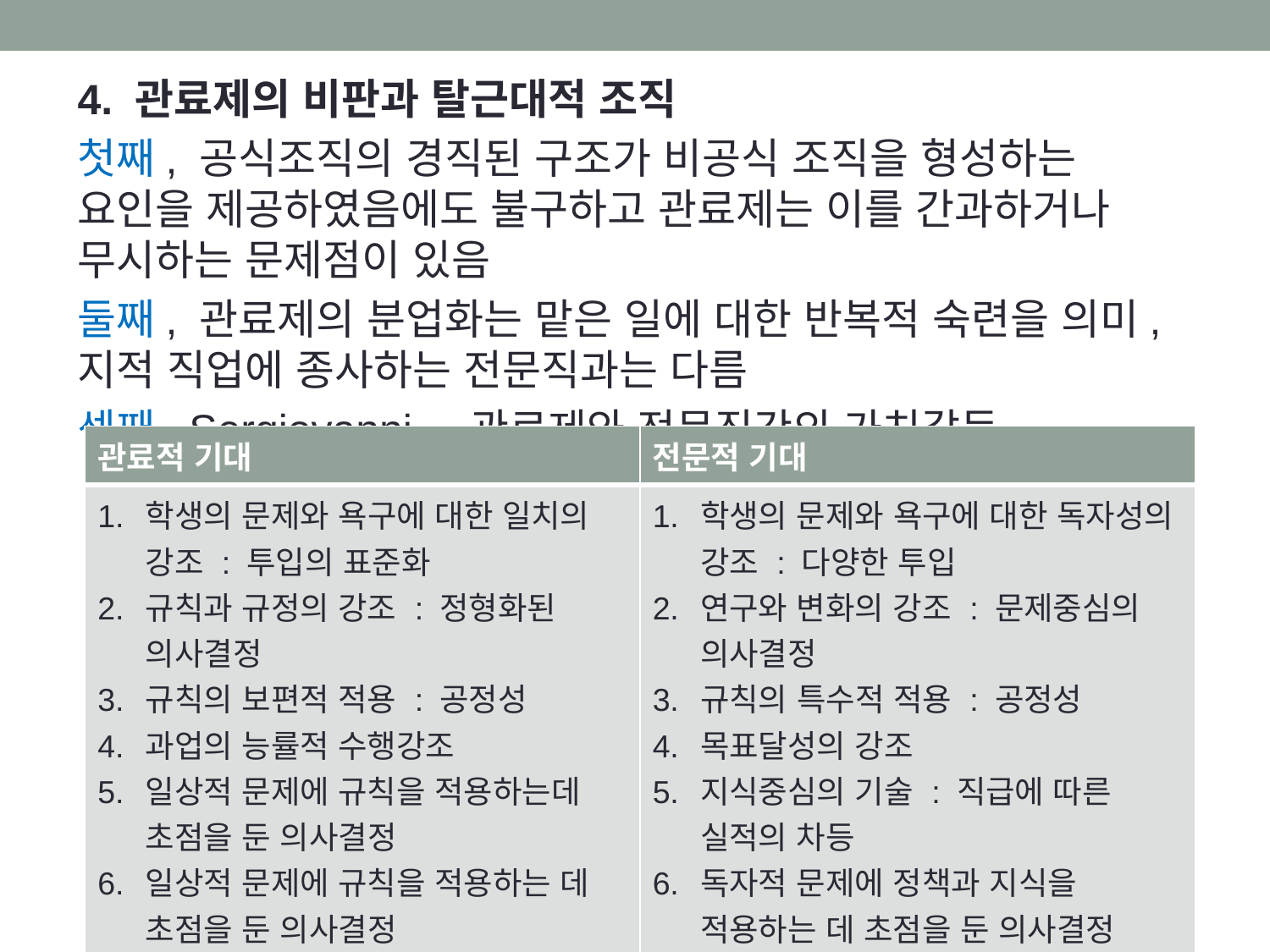

4. 관료제의 비판과 탈근대적 조직
첫째, 공식조직의 경직된 구조가 비공식 조직을 형성하는 요인을 제공하였음에도 불구하고 관료제는 이를 간과하거나 무시하는 문제점이 있음
둘째, 관료제의 분업화는 맡은 일에 대한 반복적 숙련을 의미, 지적 직업에 종사하는 전문직과는 다름
셋째, Sergiovanni – 관료제와 전문직간의 가치갈등

| 관료적 기대 | 전문적 기대 |
| --- | --- |
| 학생의 문제와 욕구에 대한 일치의 강조 : 투입의 표준화 규칙과 규정의 강조 : 정형화된 의사결정 규칙의 보편적 적용 : 공정성 과업의 능률적 수행강조 일상적 문제에 규칙을 적용하는데 초점을 둔 의사결정 일상적 문제에 규칙을 적용하는 데 초점을 둔 의사결정 계층적 법적 권한 학교와 학교행정 및 재단에 대한 충성 | 학생의 문제와 욕구에 대한 독자성의 강조 : 다양한 투입 연구와 변화의 강조 : 문제중심의 의사결정 규칙의 특수적 적용 : 공정성 목표달성의 강조 지식중심의 기술 : 직급에 따른 실적의 차등 독자적 문제에 정책과 지식을 적용하는 데 초점을 둔 의사결정 능력 및 전문적 권한 전문적과 학생에 대한 충성 |